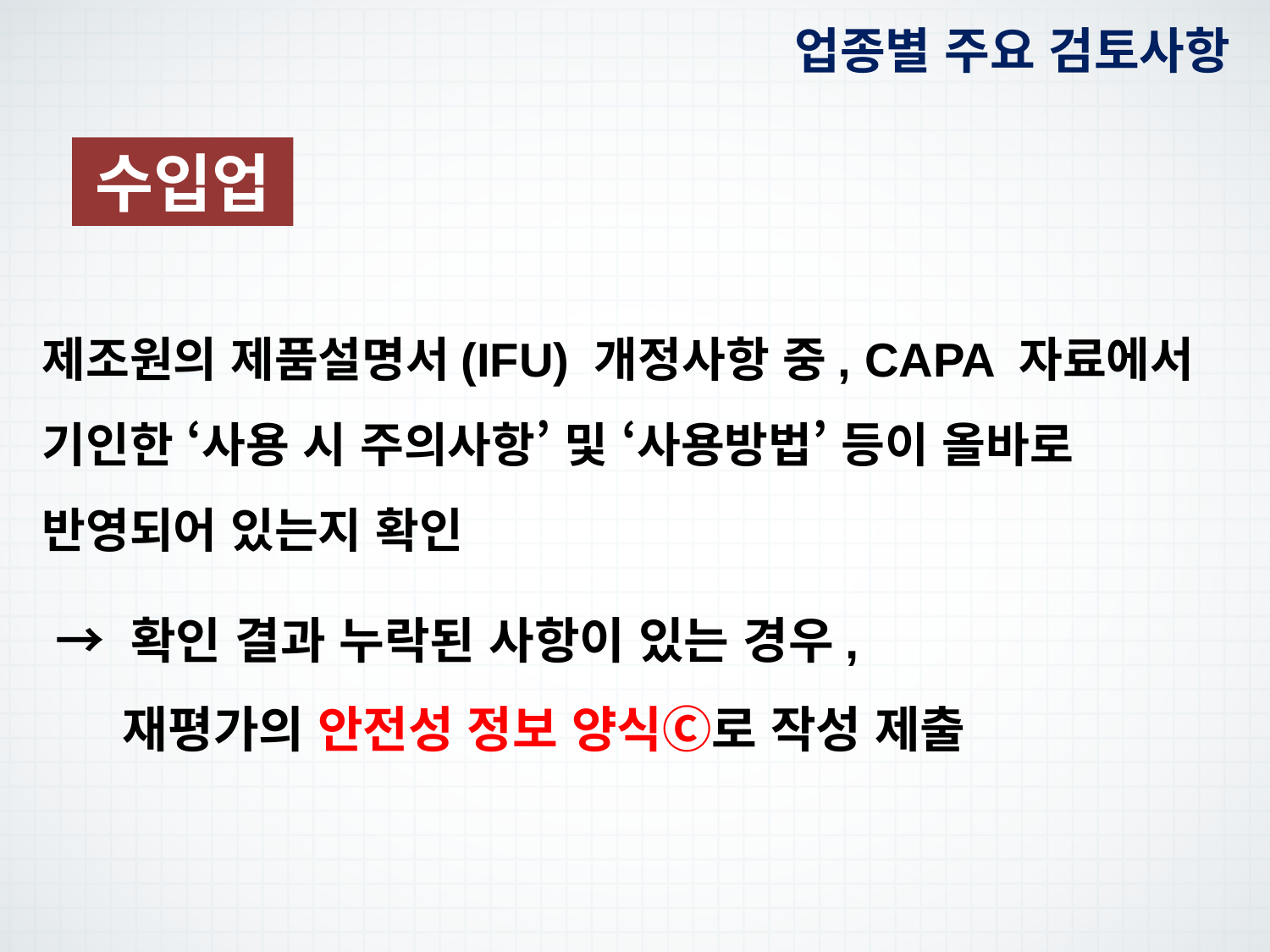

업종별 주요 검토사항
수입업
제조원의 제품설명서(IFU) 개정사항 중, CAPA 자료에서 기인한 ‘사용 시 주의사항’ 및 ‘사용방법’ 등이 올바로
반영되어 있는지 확인

 → 확인 결과 누락된 사항이 있는 경우,
     재평가의 안전성 정보 양식Ⓒ로 작성 제출